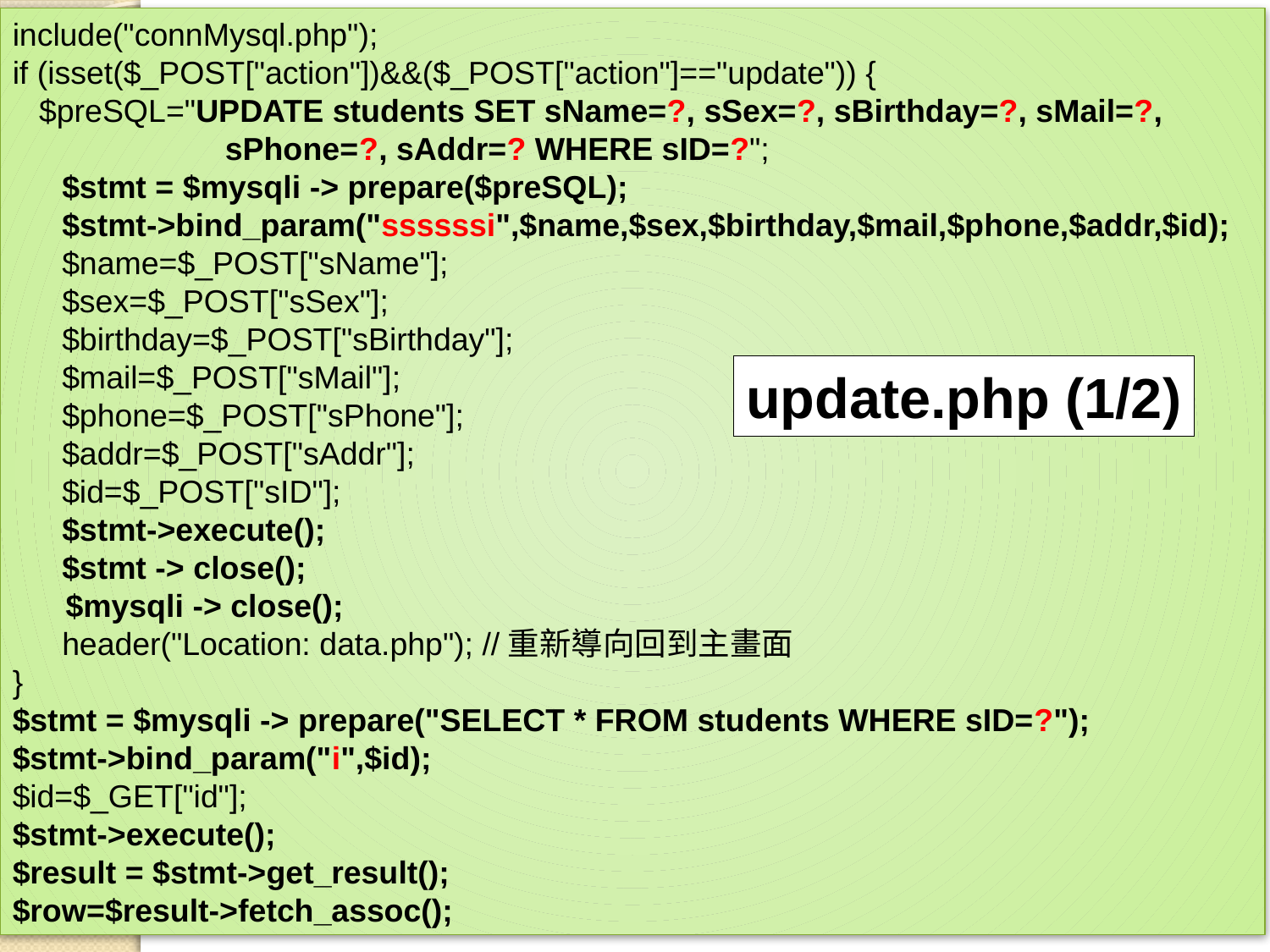

include("connMysql.php");
if (isset($_POST["action"])&&($_POST["action"]=="update")) {
   $preSQL="UPDATE students SET sName=?, sSex=?, sBirthday=?, sMail=?,
                        sPhone=?, sAddr=? WHERE sID=?";
	$stmt = $mysqli -> prepare($preSQL);
	$stmt->bind_param("ssssssi",$name,$sex,$birthday,$mail,$phone,$addr,$id);
	$name=$_POST["sName"];
	$sex=$_POST["sSex"];
	$birthday=$_POST["sBirthday"];
	$mail=$_POST["sMail"];
	$phone=$_POST["sPhone"];
	$addr=$_POST["sAddr"];
	$id=$_POST["sID"];
	$stmt->execute();
	$stmt -> close();
      $mysqli -> close();
	header("Location: data.php"); //重新導向回到主畫面
}
$stmt = $mysqli -> prepare("SELECT * FROM students WHERE sID=?");
$stmt->bind_param("i",$id);
$id=$_GET["id"];
$stmt->execute();
$result = $stmt->get_result();
$row=$result->fetch_assoc();
#
update.php (1/2)